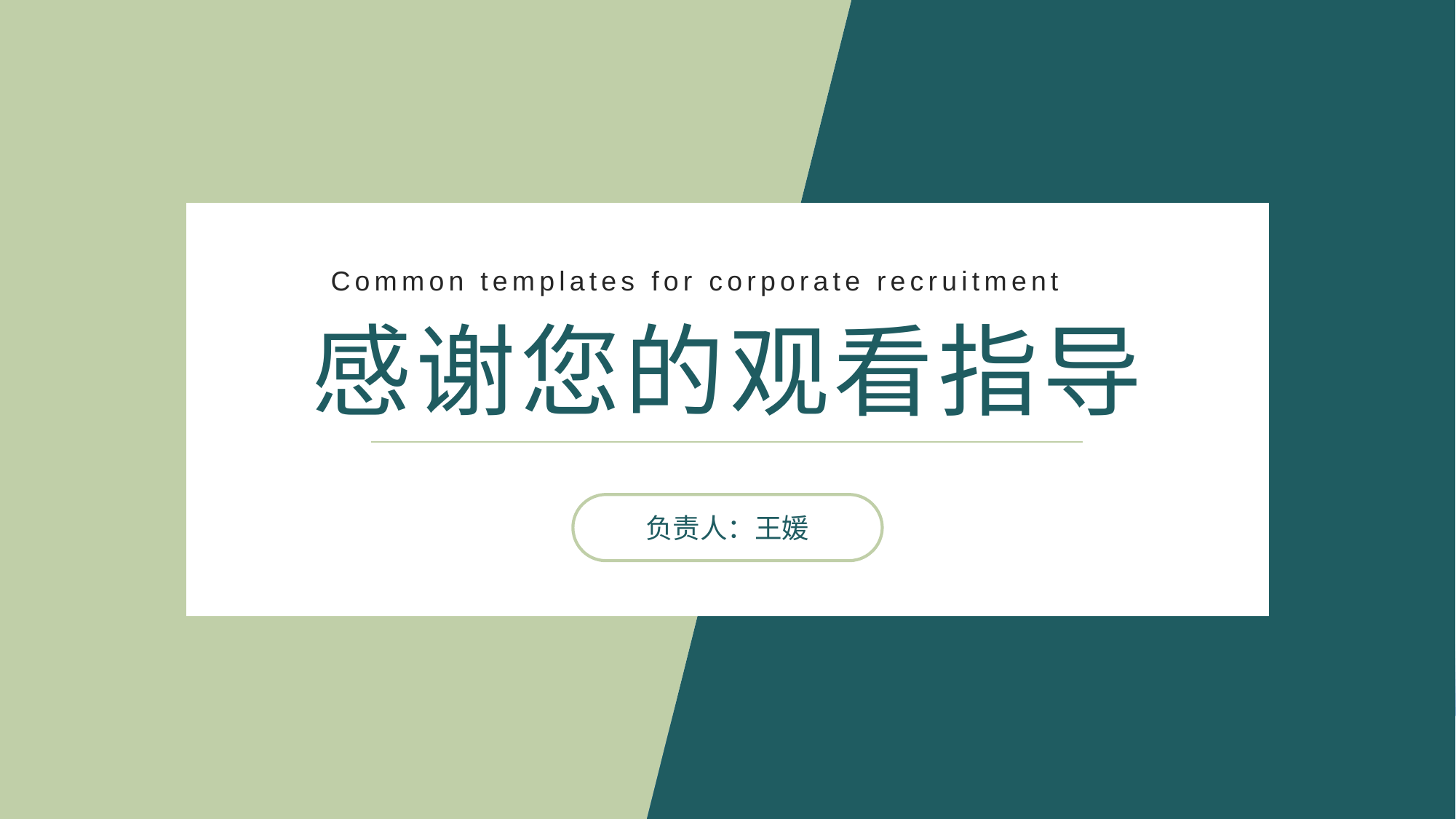

Common templates for corporate recruitment
感谢您的观看指导

负责人：王媛